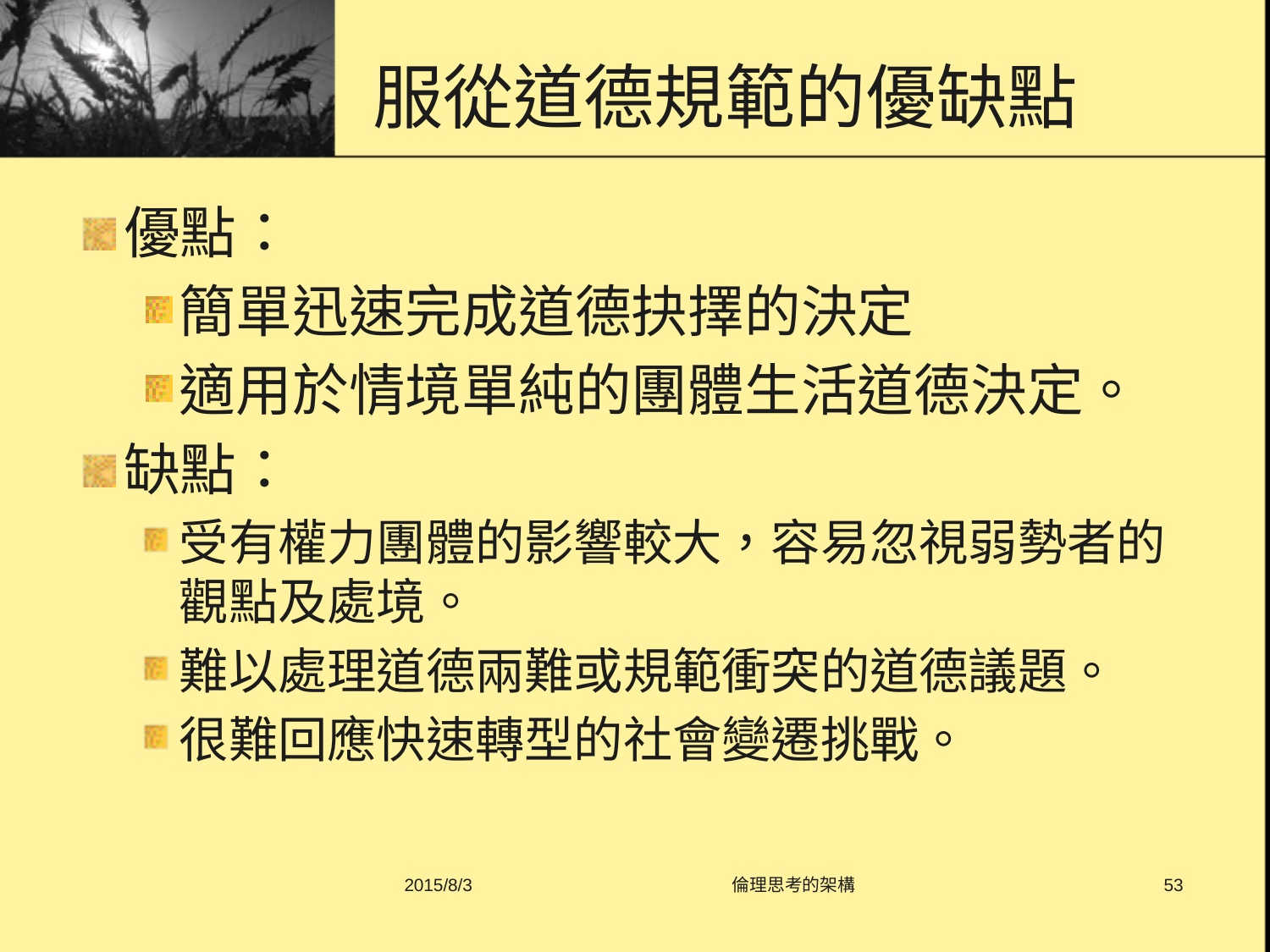

# 服從道德規範的優缺點
優點：
簡單迅速完成道德抉擇的決定
適用於情境單純的團體生活道德決定。
缺點：
受有權力團體的影響較大，容易忽視弱勢者的觀點及處境。
難以處理道德兩難或規範衝突的道德議題。
很難回應快速轉型的社會變遷挑戰。
2015/8/3
倫理思考的架構
53